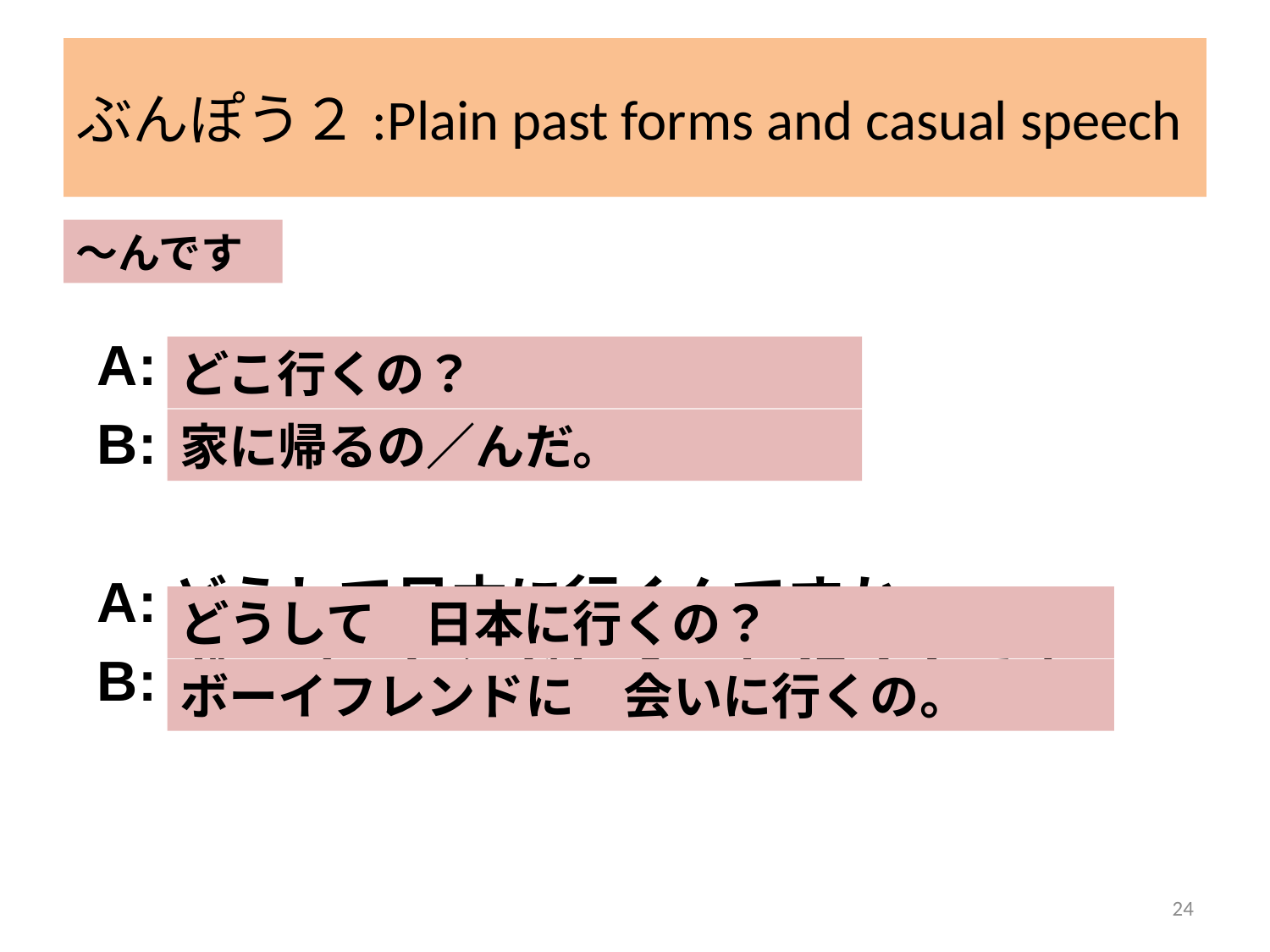

# ぶんぽう２:Plain past forms and casual speech
～んです

A:どこに行くんですか。
B:家に帰るんです。

A:どうして日本に行くんですか。
B:ボーイフレンドに会いに行くんです。

どこ行くの？
家に帰るの／んだ。
どうして　日本に行くの？
ボーイフレンドに　会いに行くの。
24